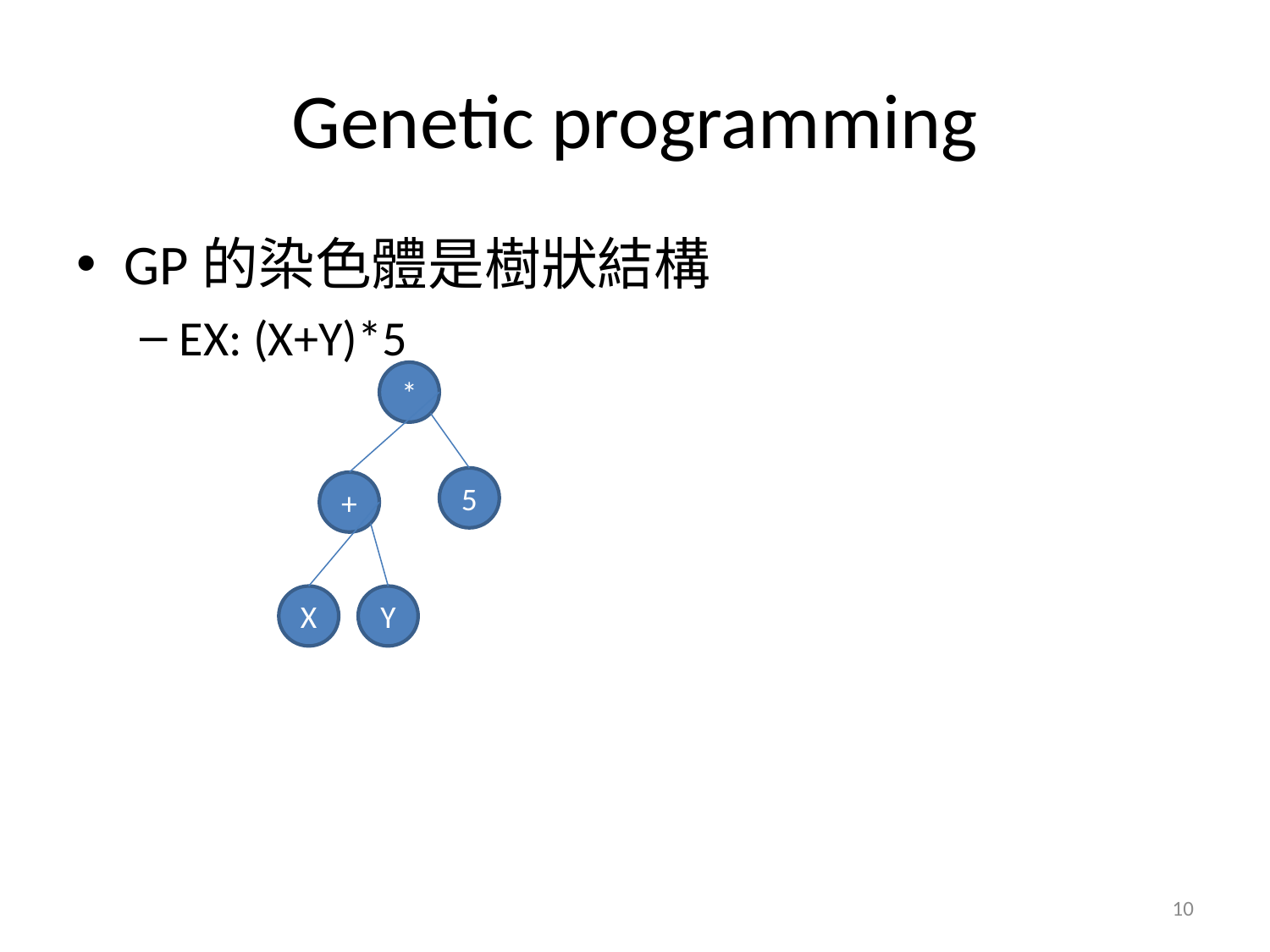

# Genetic programming
GP的染色體是樹狀結構
EX: (X+Y)*5
*
5
+
X
Y
10